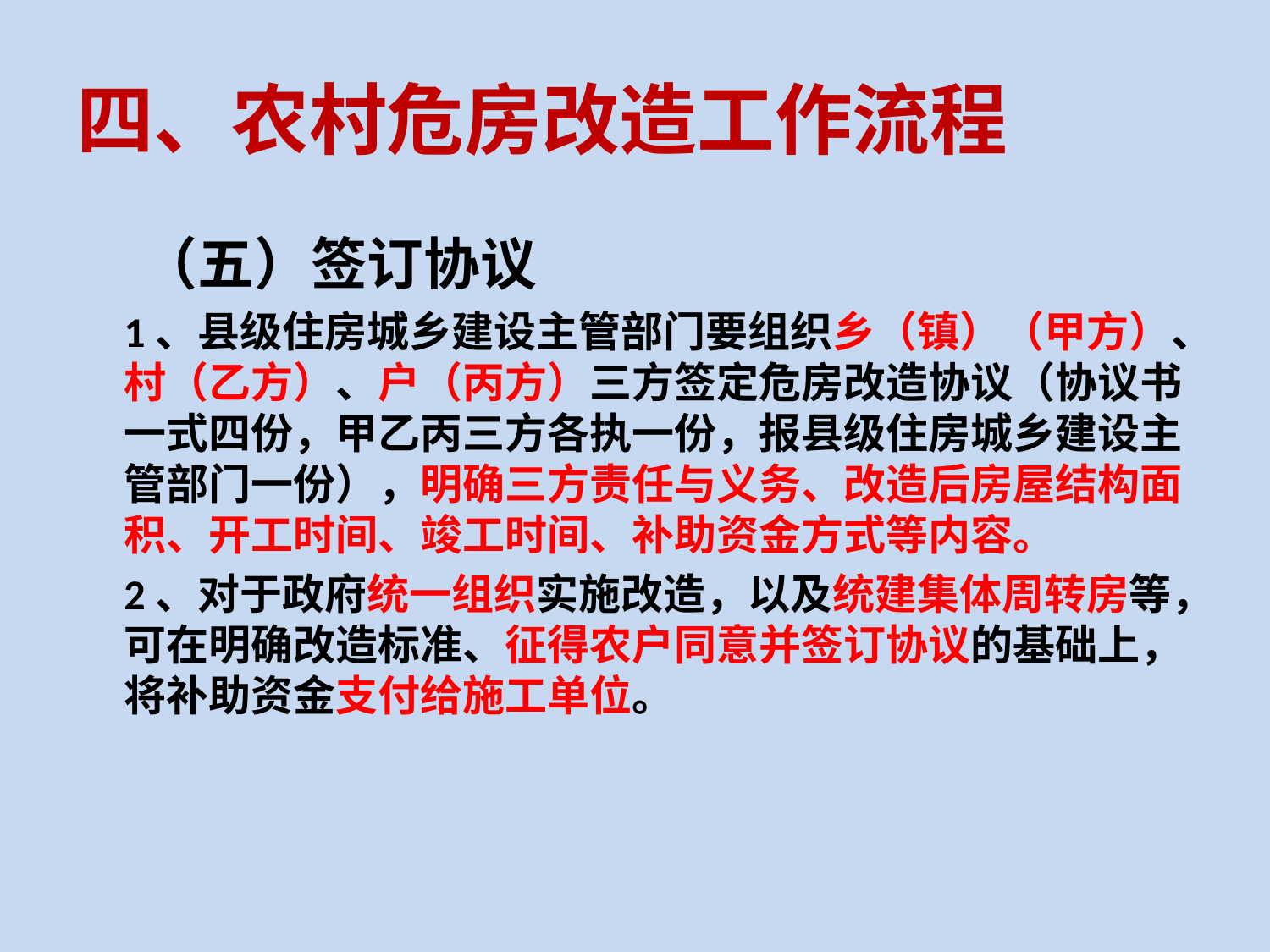

# 四、农村危房改造工作流程
    （五）签订协议
     1、县级住房城乡建设主管部门要组织乡（镇）（甲方）、村（乙方）、户（丙方）三方签定危房改造协议（协议书一式四份，甲乙丙三方各执一份，报县级住房城乡建设主管部门一份），明确三方责任与义务、改造后房屋结构面积、开工时间、竣工时间、补助资金方式等内容。
     2、对于政府统一组织实施改造，以及统建集体周转房等，可在明确改造标准、征得农户同意并签订协议的基础上，将补助资金支付给施工单位。